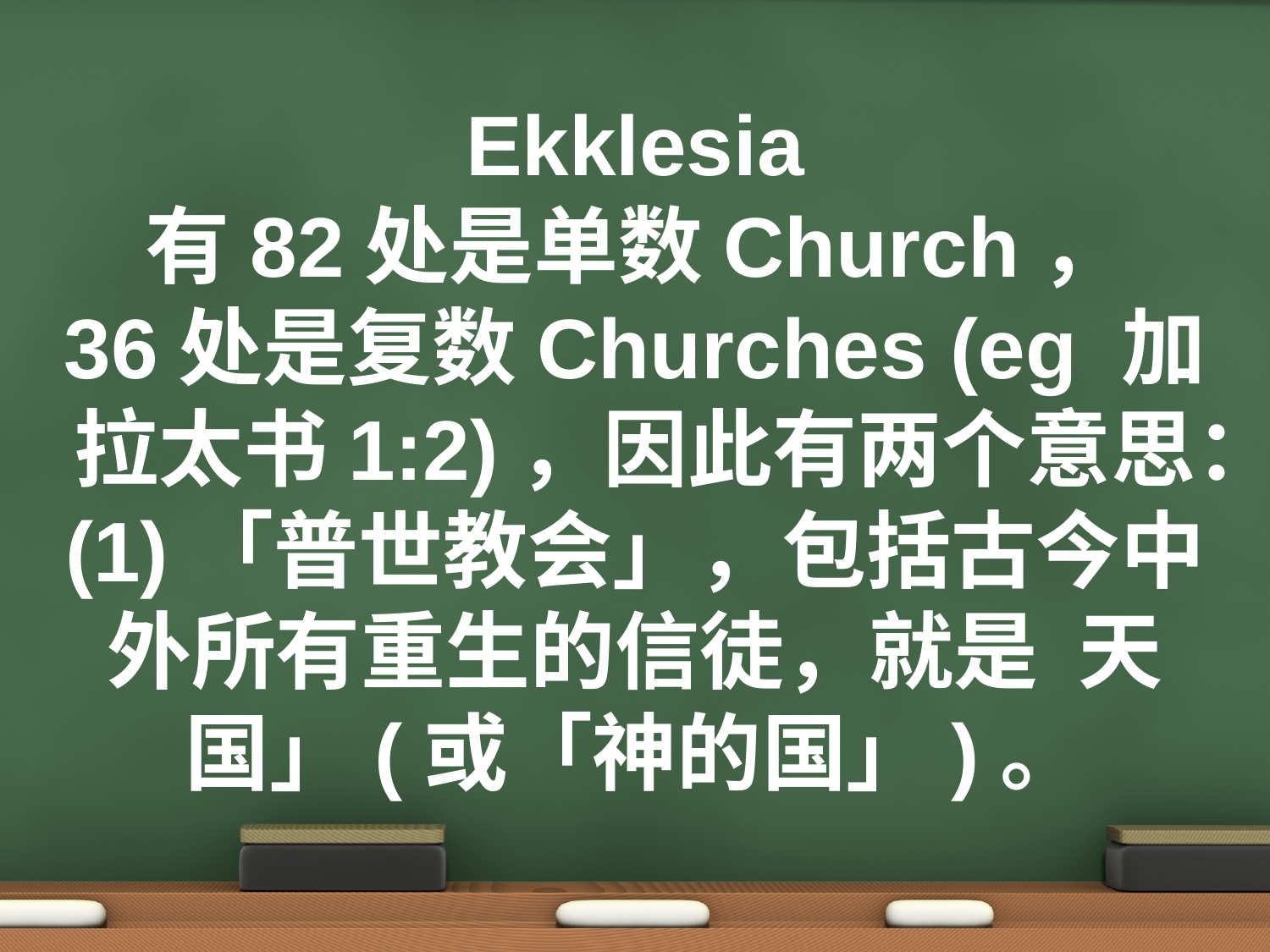

Ekklesia
有82处是单数Church，
36处是复数Churches (eg 加拉太书1:2)，因此有两个意思：
(1)「普世教会」，包括古今中外所有重生的信徒，就是­天国」(或「神的国」)。